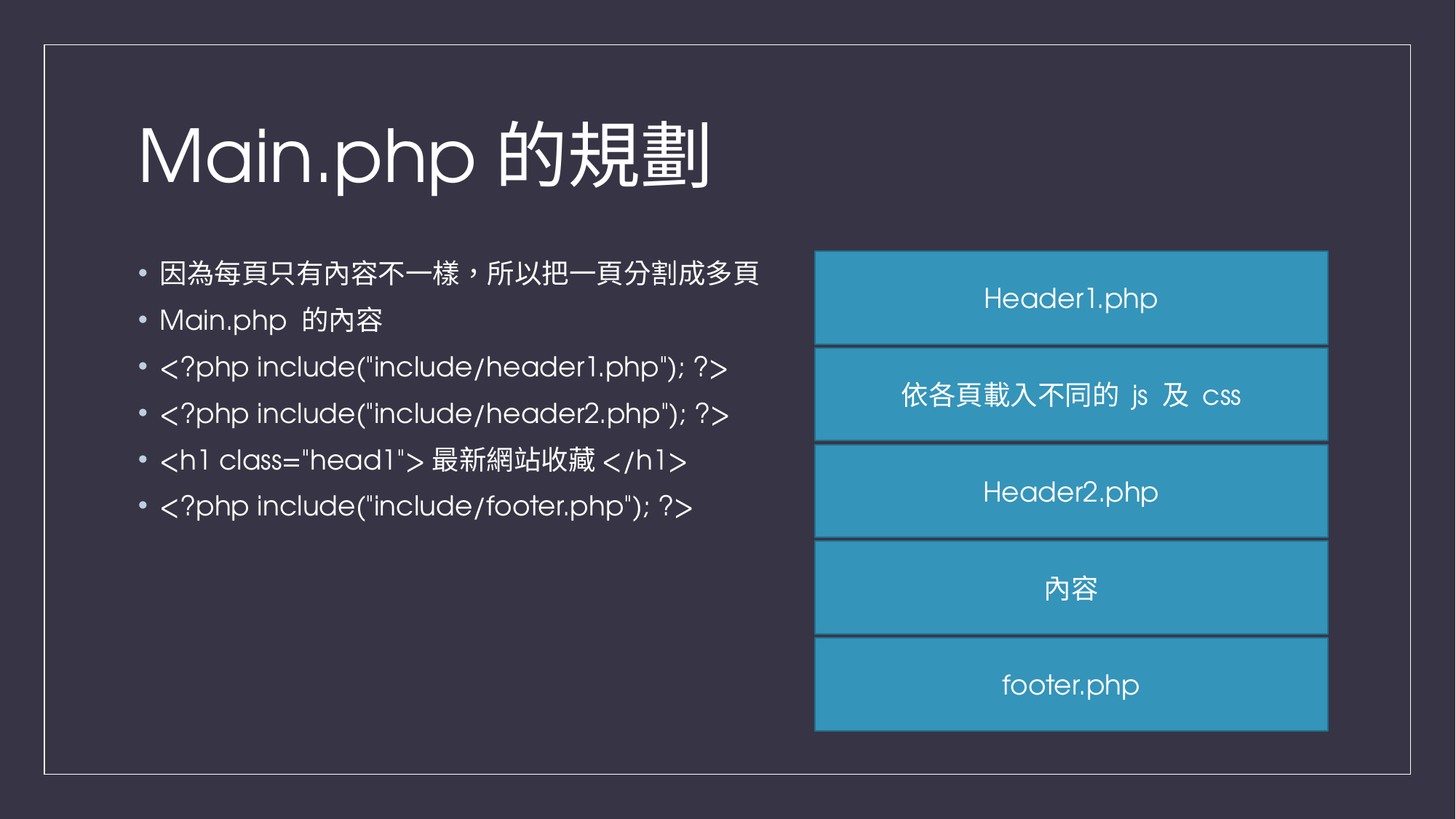

# Main.php的規劃
因為每頁只有內容不一樣，所以把一頁分割成多頁
Main.php 的內容
<?php include("include/header1.php"); ?>
<?php include("include/header2.php"); ?>
<h1 class="head1">最新網站收藏</h1>
<?php include("include/footer.php"); ?>
Header1.php
依各頁載入不同的 js 及 css
Header2.php
內容
footer.php